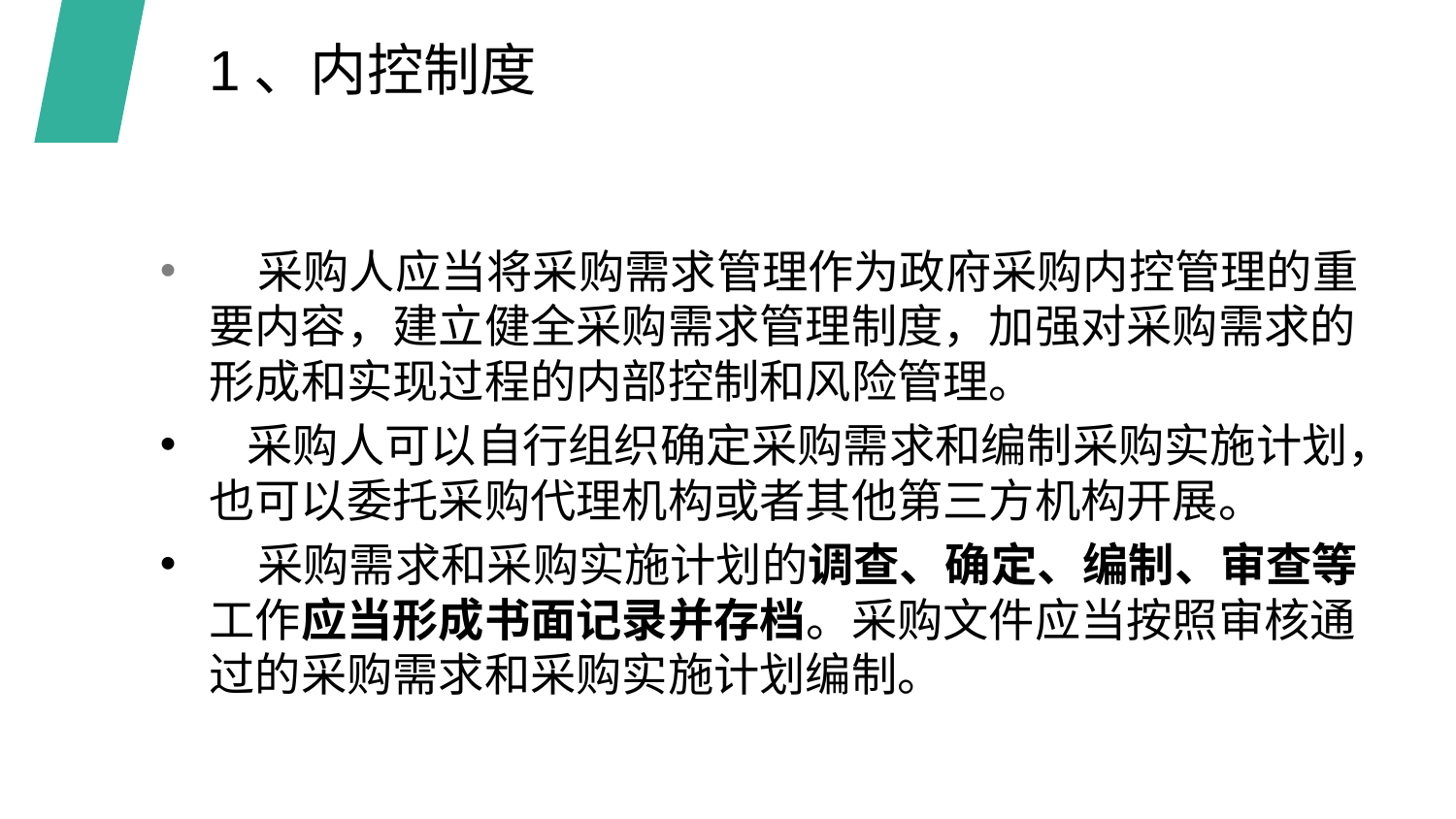

# 1、内控制度

    采购人应当将采购需求管理作为政府采购内控管理的重要内容，建立健全采购需求管理制度，加强对采购需求的形成和实现过程的内部控制和风险管理。
   采购人可以自行组织确定采购需求和编制采购实施计划，也可以委托采购代理机构或者其他第三方机构开展。
    采购需求和采购实施计划的调查、确定、编制、审查等工作应当形成书面记录并存档。采购文件应当按照审核通过的采购需求和采购实施计划编制。